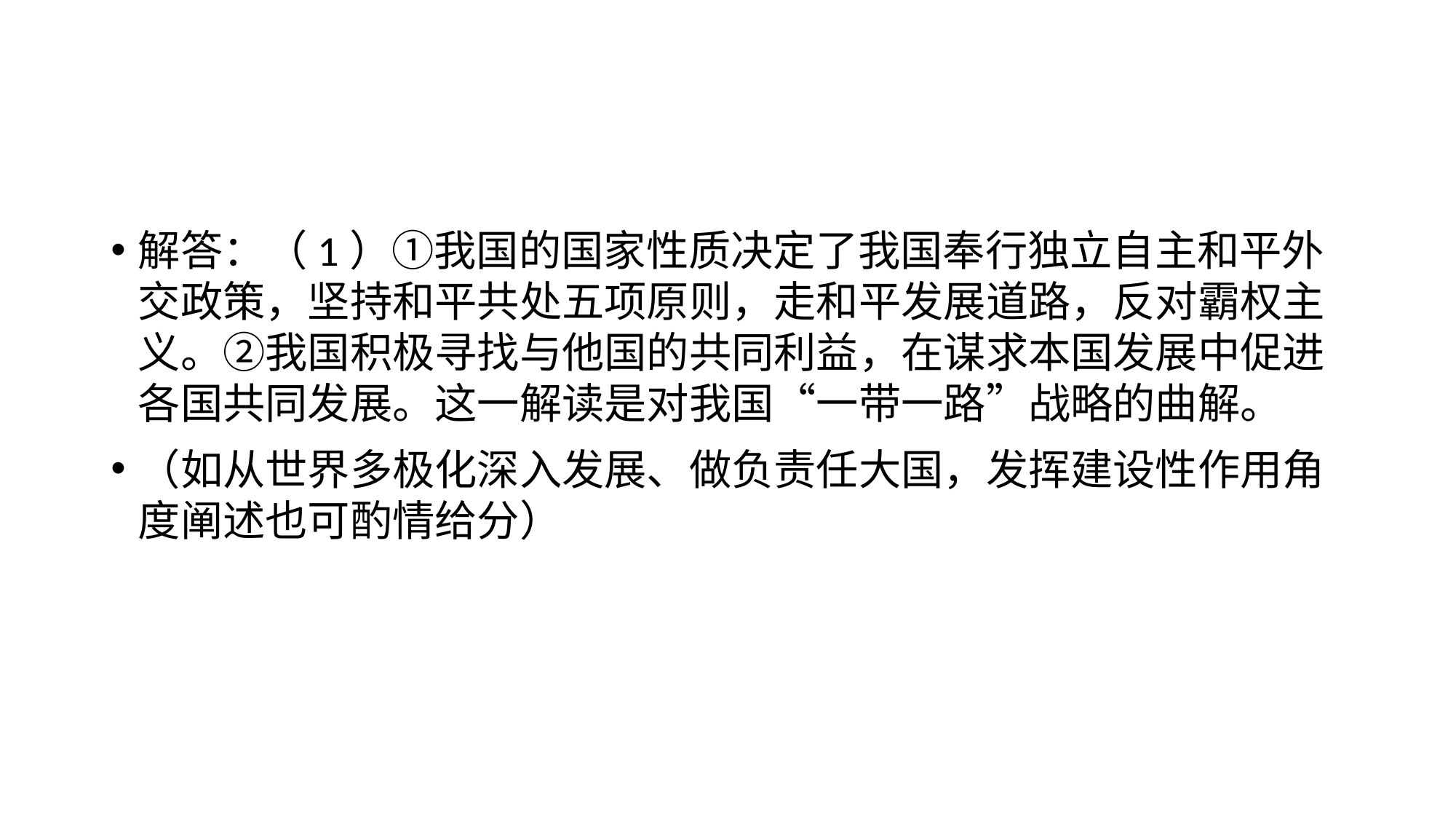

#
解答：（1）①我国的国家性质决定了我国奉行独立自主和平外交政策，坚持和平共处五项原则，走和平发展道路，反对霸权主义。②我国积极寻找与他国的共同利益，在谋求本国发展中促进各国共同发展。这一解读是对我国“一带一路”战略的曲解。
（如从世界多极化深入发展、做负责任大国，发挥建设性作用角度阐述也可酌情给分）